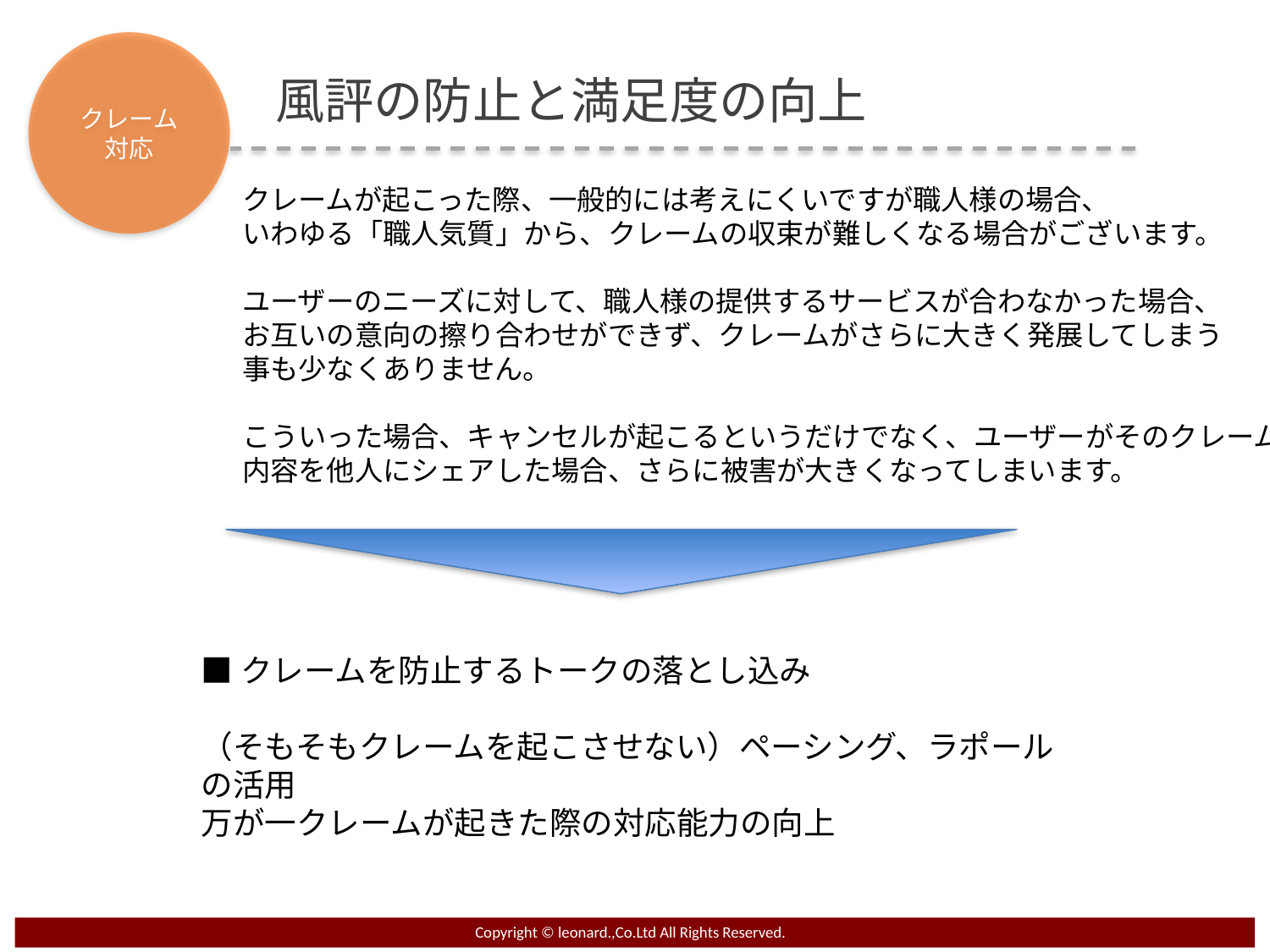

クレーム
対応
風評の防止と満足度の向上
クレームが起こった際、一般的には考えにくいですが職人様の場合、
いわゆる「職人気質」から、クレームの収束が難しくなる場合がございます。

ユーザーのニーズに対して、職人様の提供するサービスが合わなかった場合、
お互いの意向の擦り合わせができず、クレームがさらに大きく発展してしまう
事も少なくありません。

こういった場合、キャンセルが起こるというだけでなく、ユーザーがそのクレーム
内容を他人にシェアした場合、さらに被害が大きくなってしまいます。

■クレームを防止するトークの落とし込み

（そもそもクレームを起こさせない）ペーシング、ラポールの活用
万が一クレームが起きた際の対応能力の向上